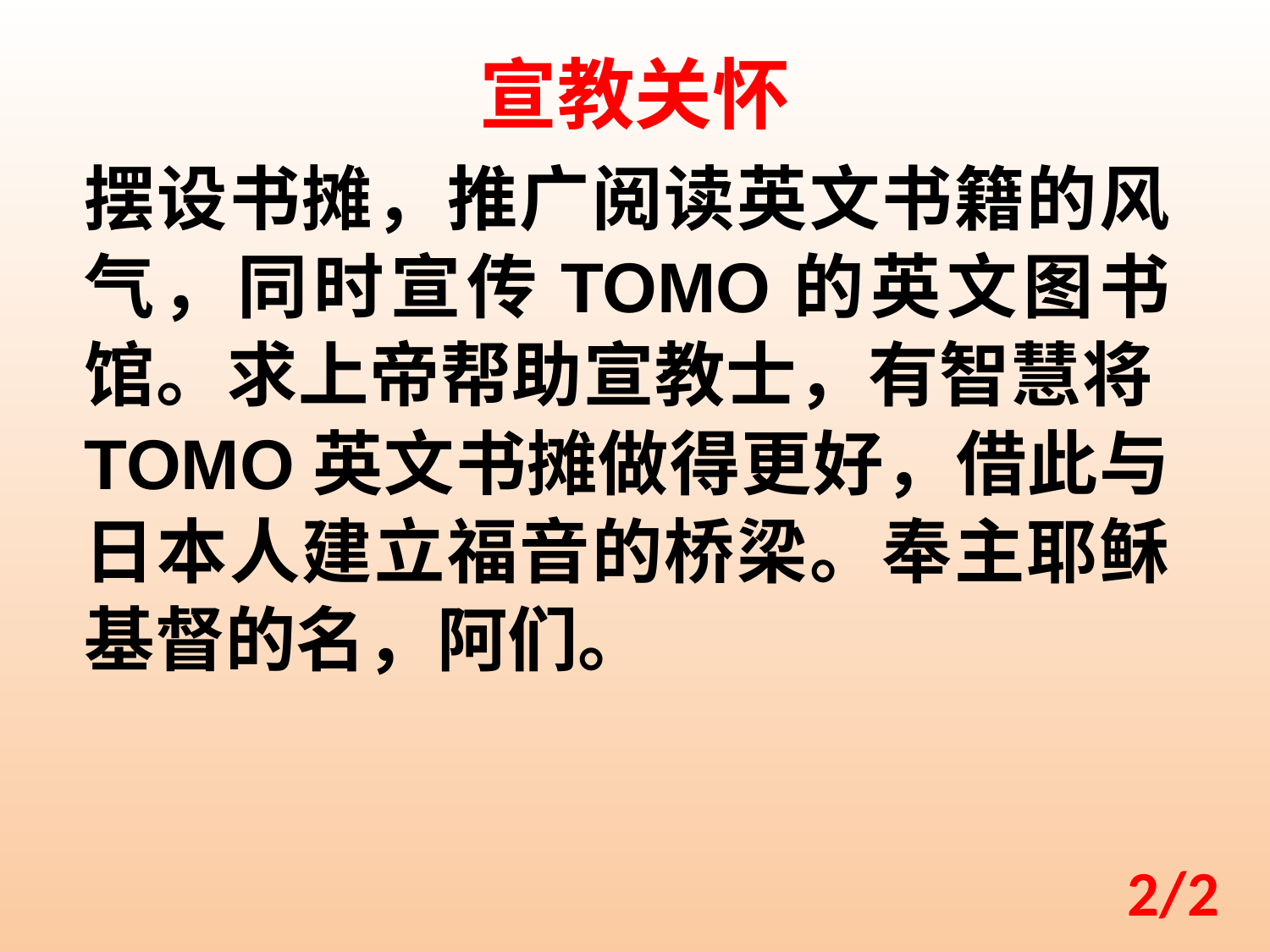

宣教关怀
摆设书摊，推广阅读英文书籍的风气，同时宣传TOMO的英文图书馆。求上帝帮助宣教士，有智慧将TOMO英文书摊做得更好，借此与日本人建立福音的桥梁。奉主耶稣基督的名，阿们。
2/2